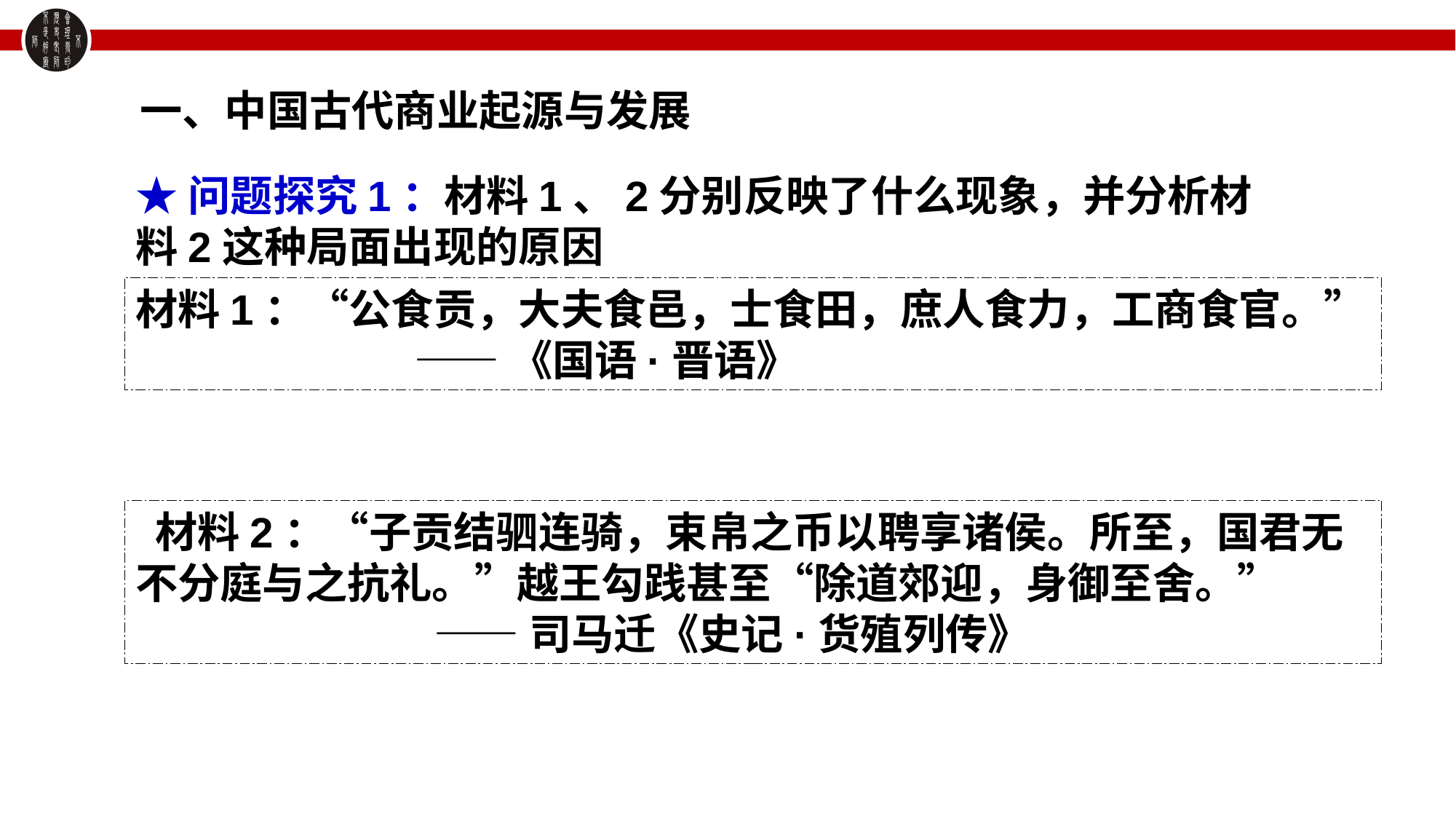

一、中国古代商业起源与发展
★问题探究1：材料1、2分别反映了什么现象，并分析材料2这种局面出现的原因
材料1：“公食贡，大夫食邑，士食田，庶人食力，工商食官。”
                             ——《国语·晋语》
 材料2：“子贡结驷连骑，束帛之币以聘享诸侯。所至，国君无不分庭与之抗礼。”越王勾践甚至“除道郊迎，身御至舍。”
                               ——司马迁《史记·货殖列传》